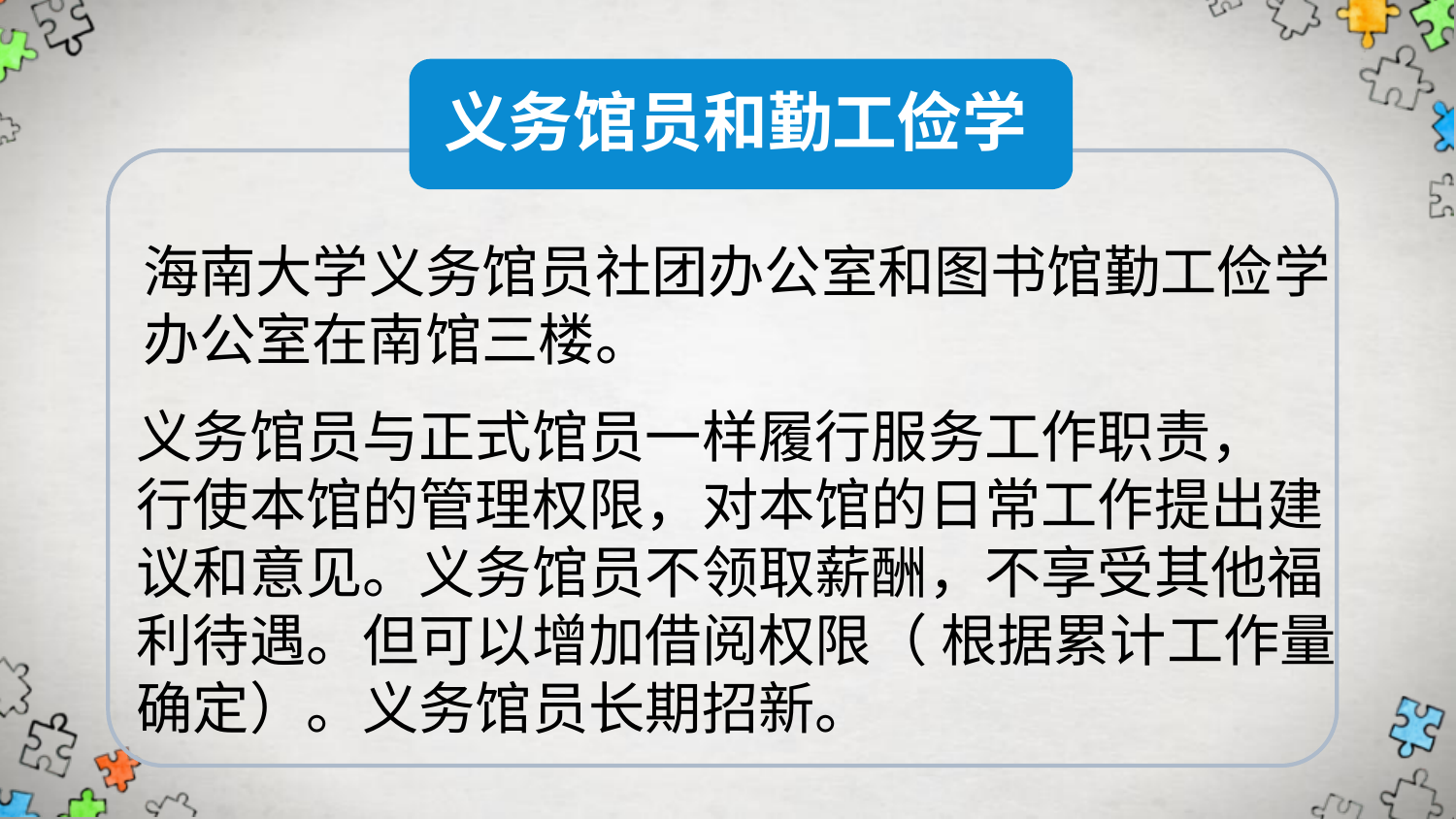

义务馆员和勤工俭学
海南大学义务馆员社团办公室和图书馆勤工俭学
办公室在南馆三楼。
义务馆员与正式馆员一样履行服务工作职责，
行使本馆的管理权限，对本馆的日常工作提出建
议和意见。义务馆员不领取薪酬，不享受其他福
利待遇。但可以增加借阅权限（ 根据累计工作量
确定）。义务馆员长期招新。